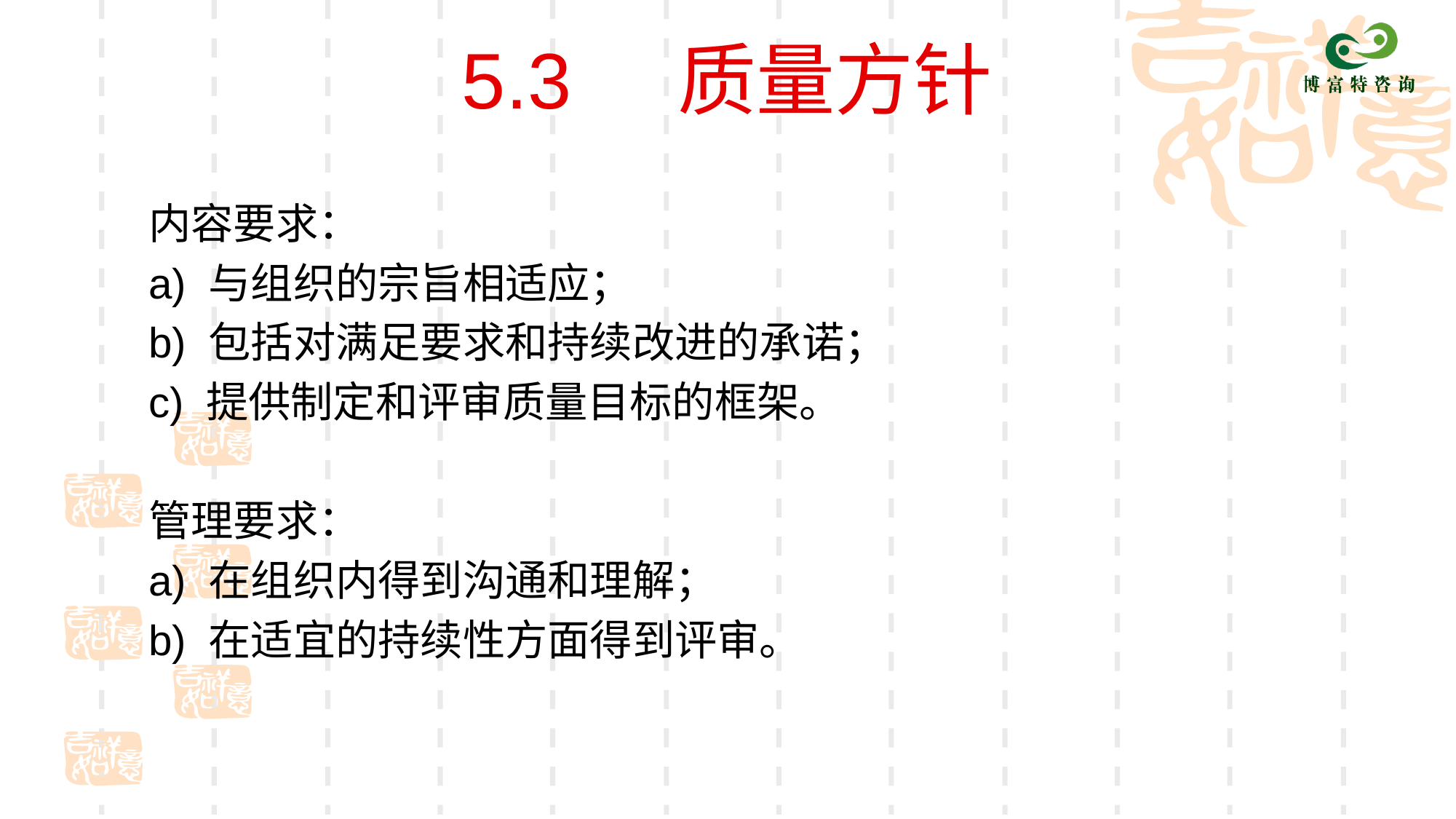

# 5.3    质量方针
	内容要求：
	a) 与组织的宗旨相适应；
	b) 包括对满足要求和持续改进的承诺；
	c) 提供制定和评审质量目标的框架。

	管理要求：
	a) 在组织内得到沟通和理解；
	b) 在适宜的持续性方面得到评审。